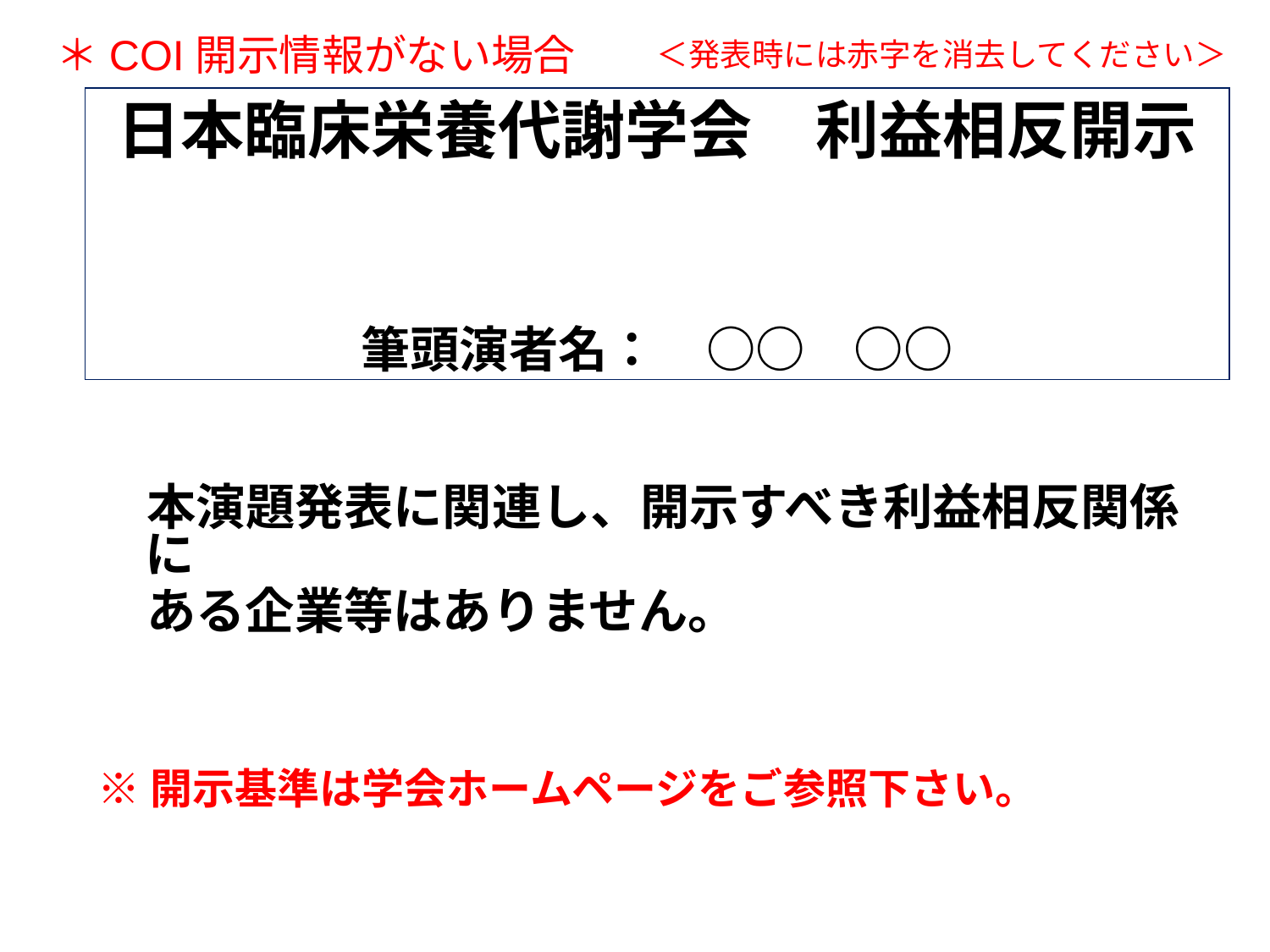

＊COI開示情報がない場合
＜発表時には赤字を消去してください＞
日本臨床栄養代謝学会　利益相反開示　
筆頭演者名：　○○　○○

　本演題発表に関連し、開示すべき利益相反関係に
　ある企業等はありません。

※開示基準は学会ホームページをご参照下さい。